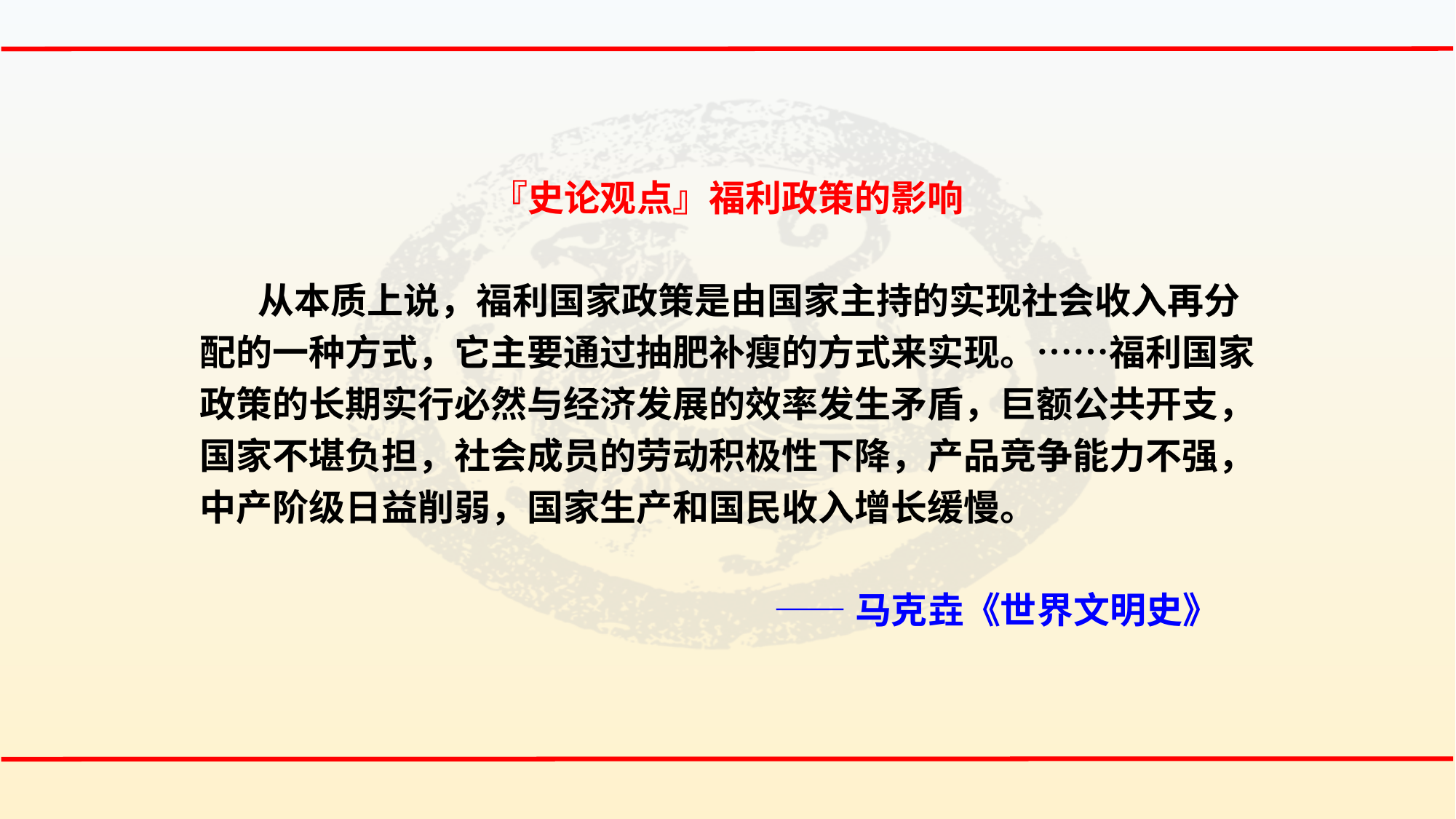

『史论观点』福利政策的影响

      从本质上说，福利国家政策是由国家主持的实现社会收入再分配的一种方式，它主要通过抽肥补瘦的方式来实现。……福利国家政策的长期实行必然与经济发展的效率发生矛盾，巨额公共开支，国家不堪负担，社会成员的劳动积极性下降，产品竞争能力不强，中产阶级日益削弱，国家生产和国民收入增长缓慢。
——马克垚《世界文明史》